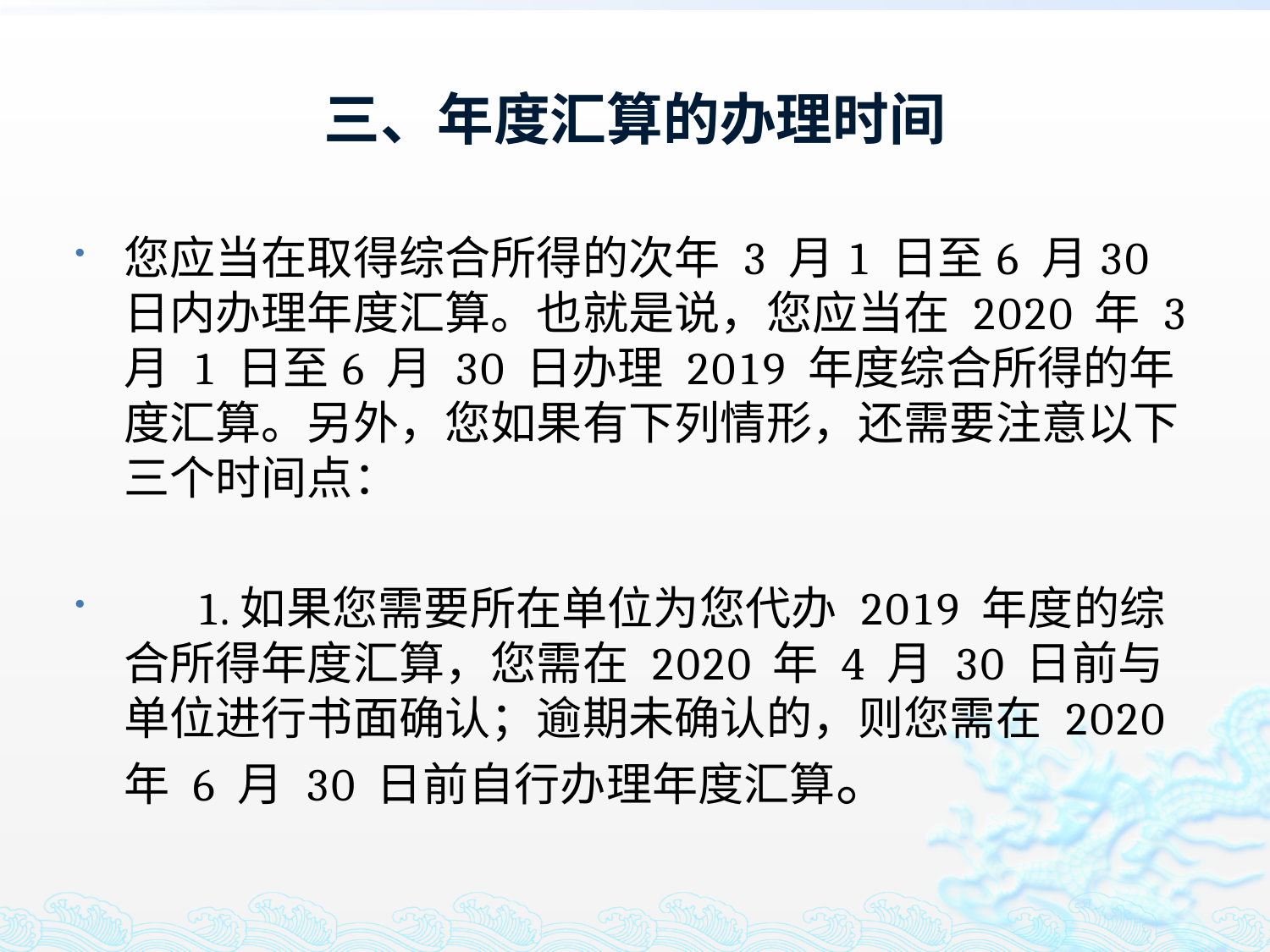

# 三、年度汇算的办理时间
您应当在取得综合所得的次年 3 月1 日至6 月30 日内办理年度汇算。也就是说，您应当在 2020 年 3 月 1 日至6 月 30 日办理 2019 年度综合所得的年度汇算。另外，您如果有下列情形，还需要注意以下三个时间点：

       1.如果您需要所在单位为您代办 2019 年度的综合所得年度汇算，您需在 2020 年 4 月 30 日前与单位进行书面确认；逾期未确认的，则您需在 2020 年 6 月 30 日前自行办理年度汇算。